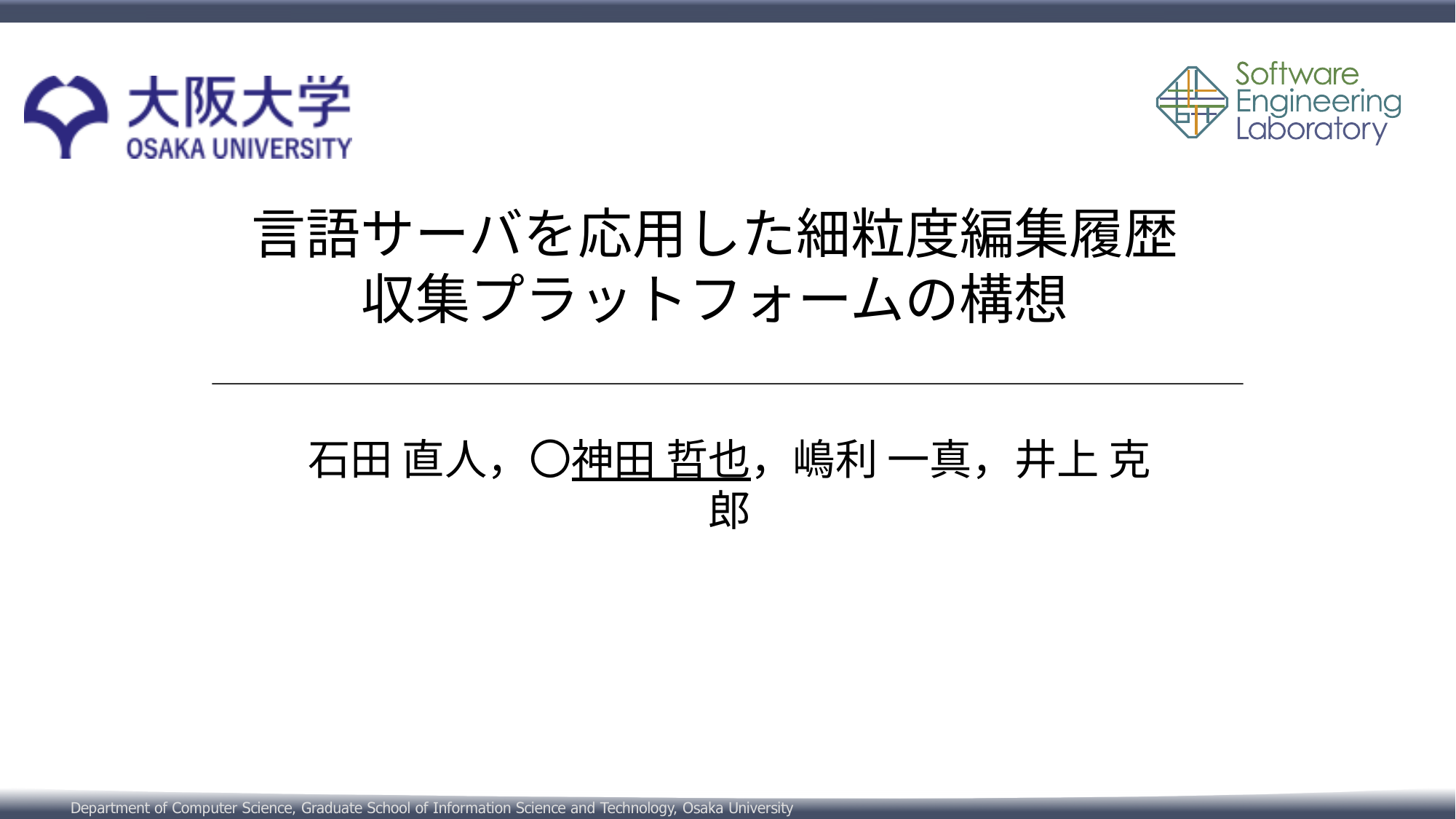

# 言語サーバを応用した細粒度編集履歴収集プラットフォームの構想
石田 直人，〇神田 哲也，嶋利 一真，井上 克郎